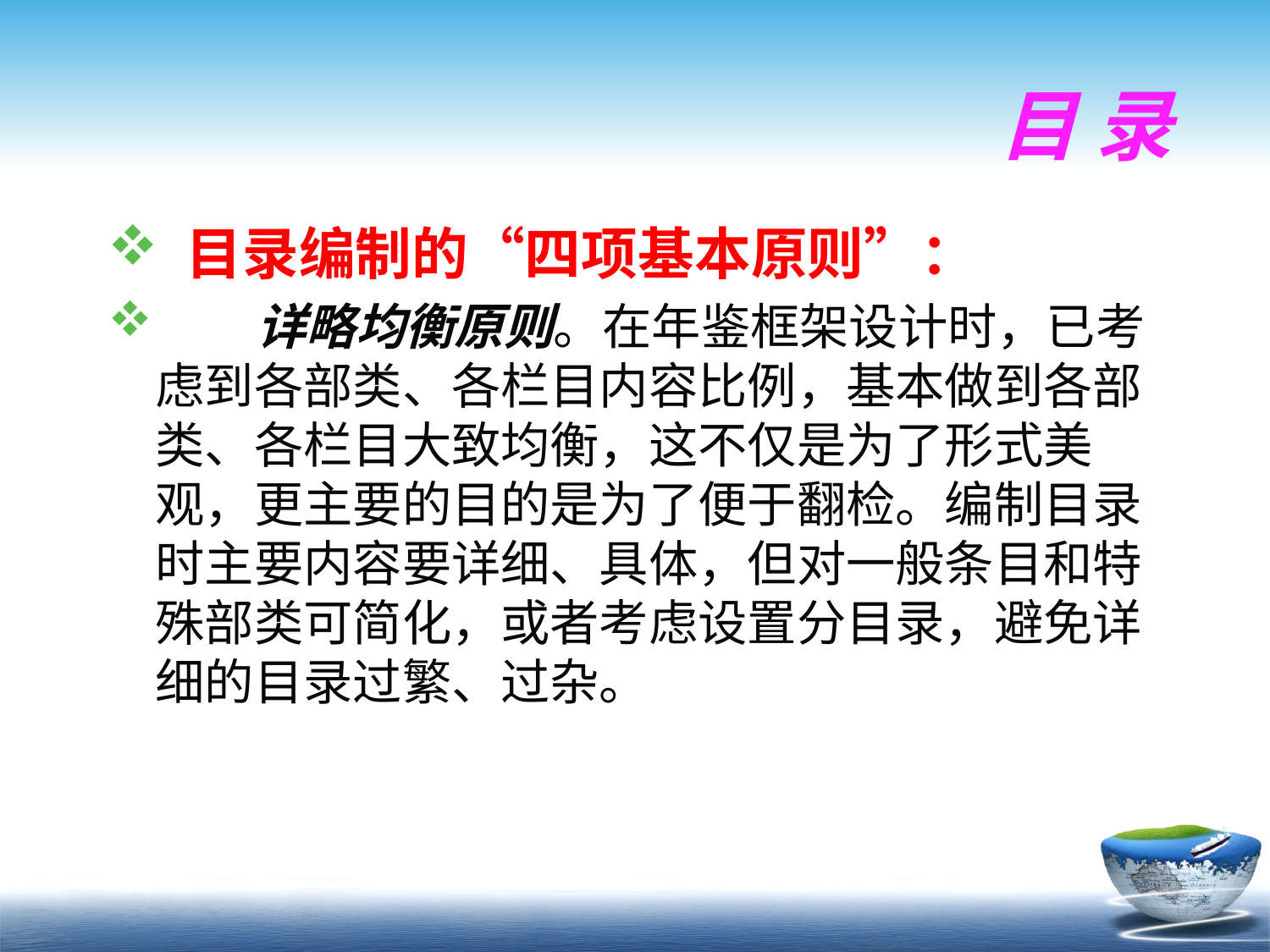

# 目 录
 目录编制的“四项基本原则”：
        详略均衡原则。在年鉴框架设计时，已考虑到各部类、各栏目内容比例，基本做到各部类、各栏目大致均衡，这不仅是为了形式美观，更主要的目的是为了便于翻检。编制目录时主要内容要详细、具体，但对一般条目和特殊部类可简化，或者考虑设置分目录，避免详细的目录过繁、过杂。